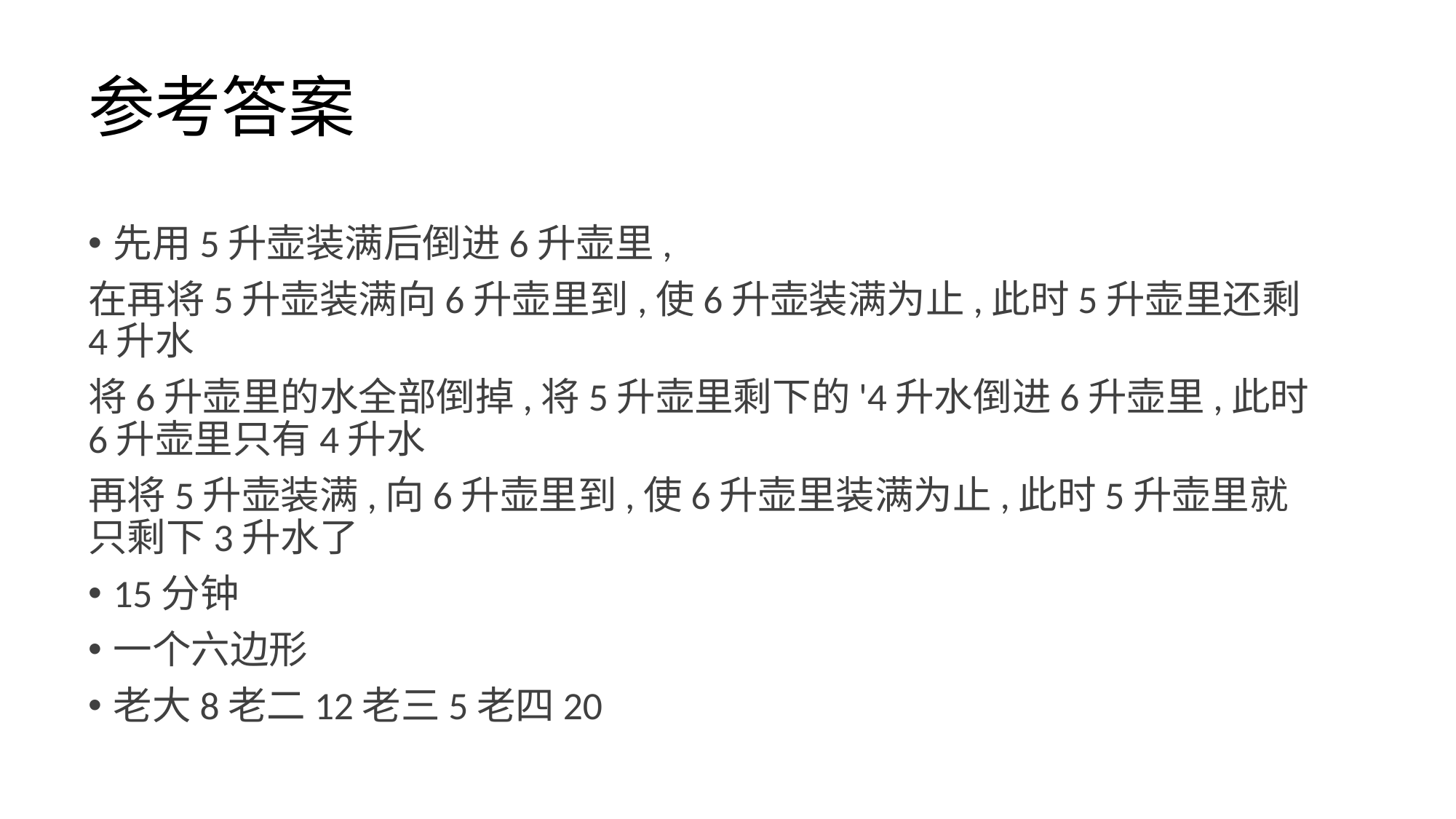

# 参考答案
先用5升壶装满后倒进6升壶里,
在再将5升壶装满向6升壶里到,使6升壶装满为止,此时5升壶里还剩4升水
将6升壶里的水全部倒掉,将5升壶里剩下的'4升水倒进6升壶里,此时6升壶里只有4升水
再将5升壶装满,向6升壶里到,使6升壶里装满为止,此时5升壶里就只剩下3升水了
15分钟
一个六边形
老大8老二12老三5老四20